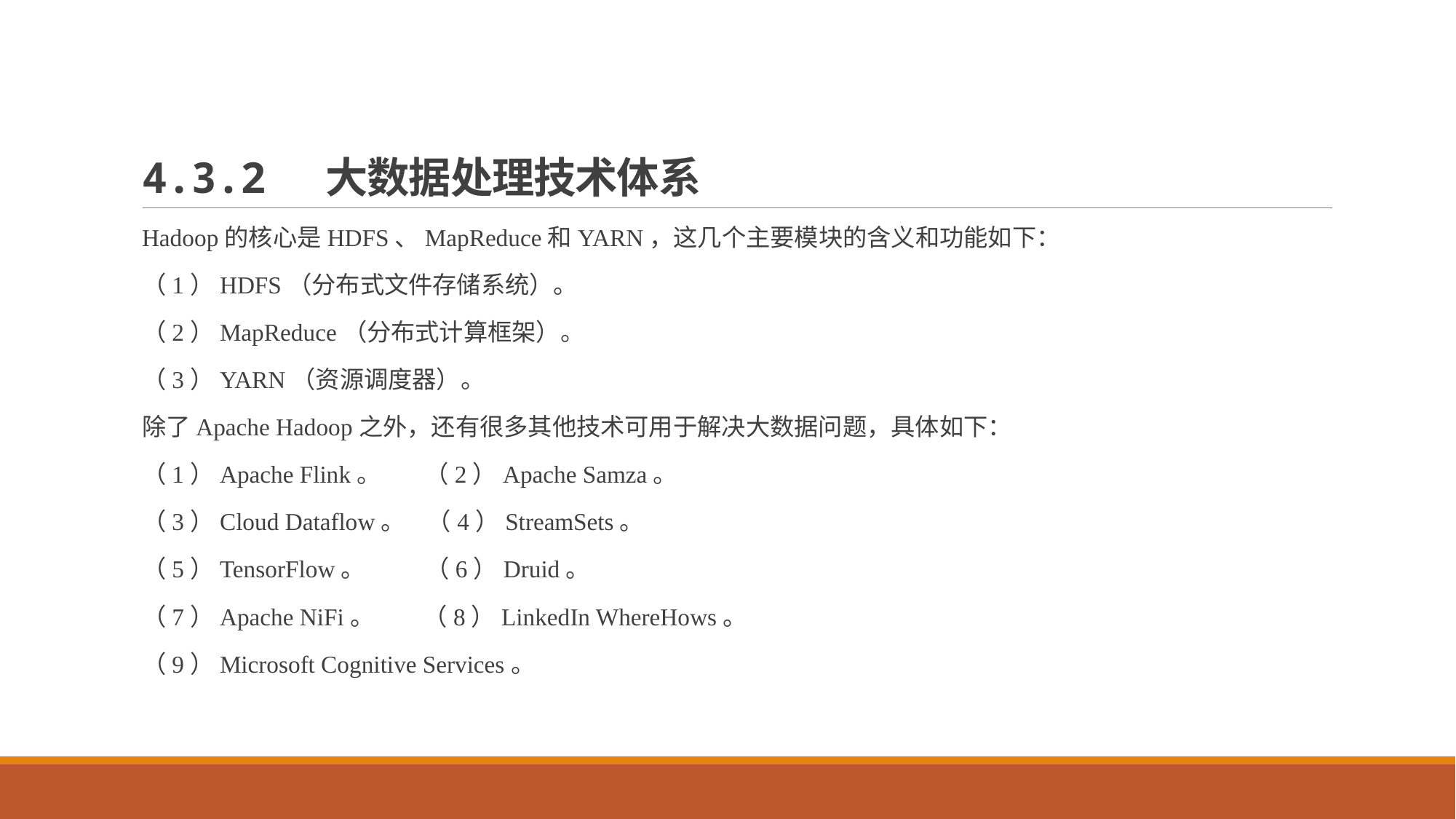

# 4.3.2  大数据处理技术体系
Hadoop的核心是HDFS、MapReduce和YARN，这几个主要模块的含义和功能如下：
（1）HDFS（分布式文件存储系统）。
（2）MapReduce（分布式计算框架）。
（3）YARN（资源调度器）。
除了Apache Hadoop之外，还有很多其他技术可用于解决大数据问题，具体如下：
（1）Apache Flink。        （2）Apache Samza。
（3）Cloud Dataflow。    （4）StreamSets。
（5）TensorFlow。           （6）Druid。
（7）Apache NiFi。         （8）LinkedIn WhereHows。
（9）Microsoft Cognitive Services。